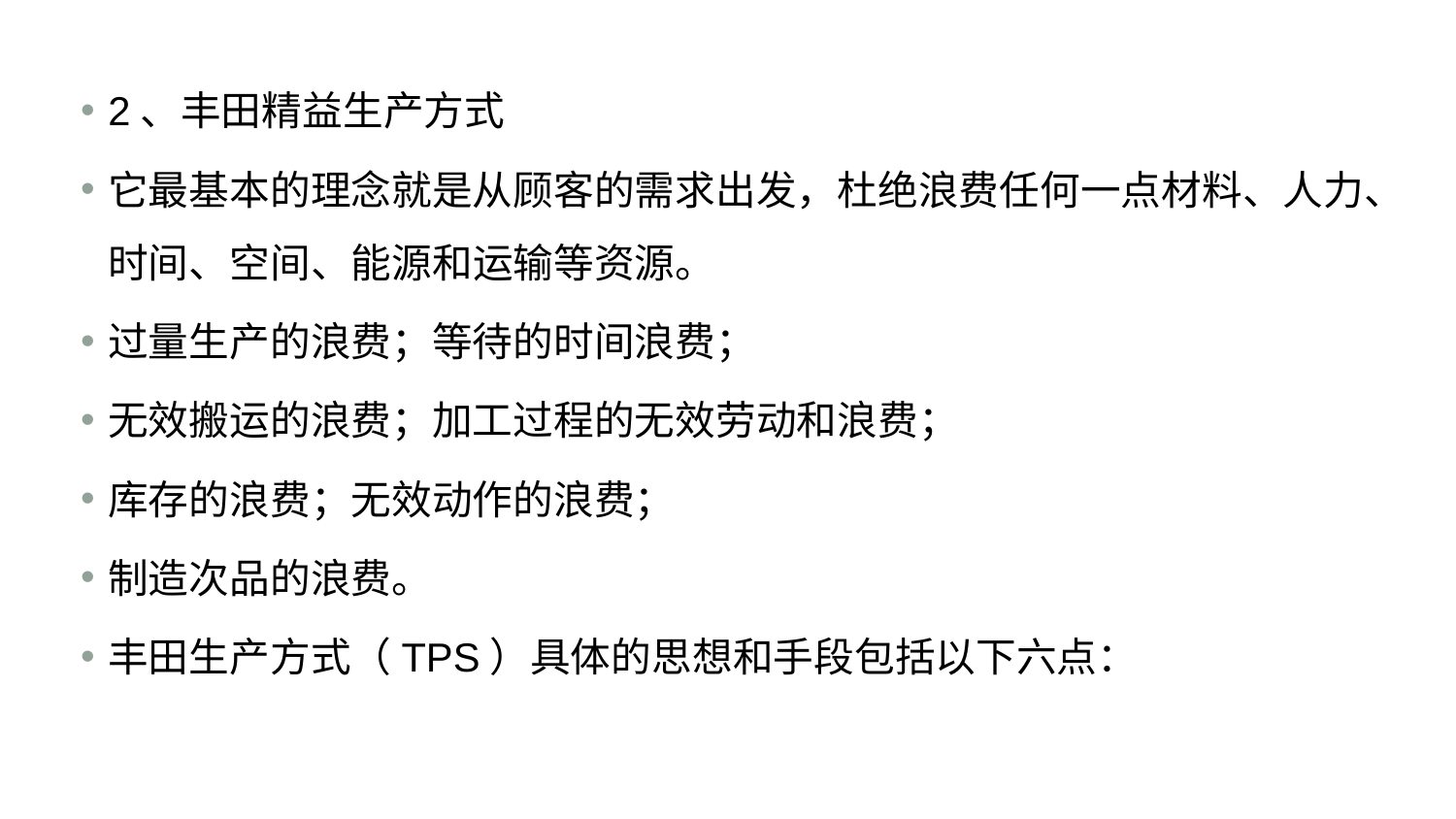

#
2、丰田精益生产方式
它最基本的理念就是从顾客的需求出发，杜绝浪费任何一点材料、人力、时间、空间、能源和运输等资源。
过量生产的浪费；等待的时间浪费；
无效搬运的浪费；加工过程的无效劳动和浪费；
库存的浪费；无效动作的浪费；
制造次品的浪费。
丰田生产方式（TPS）具体的思想和手段包括以下六点：